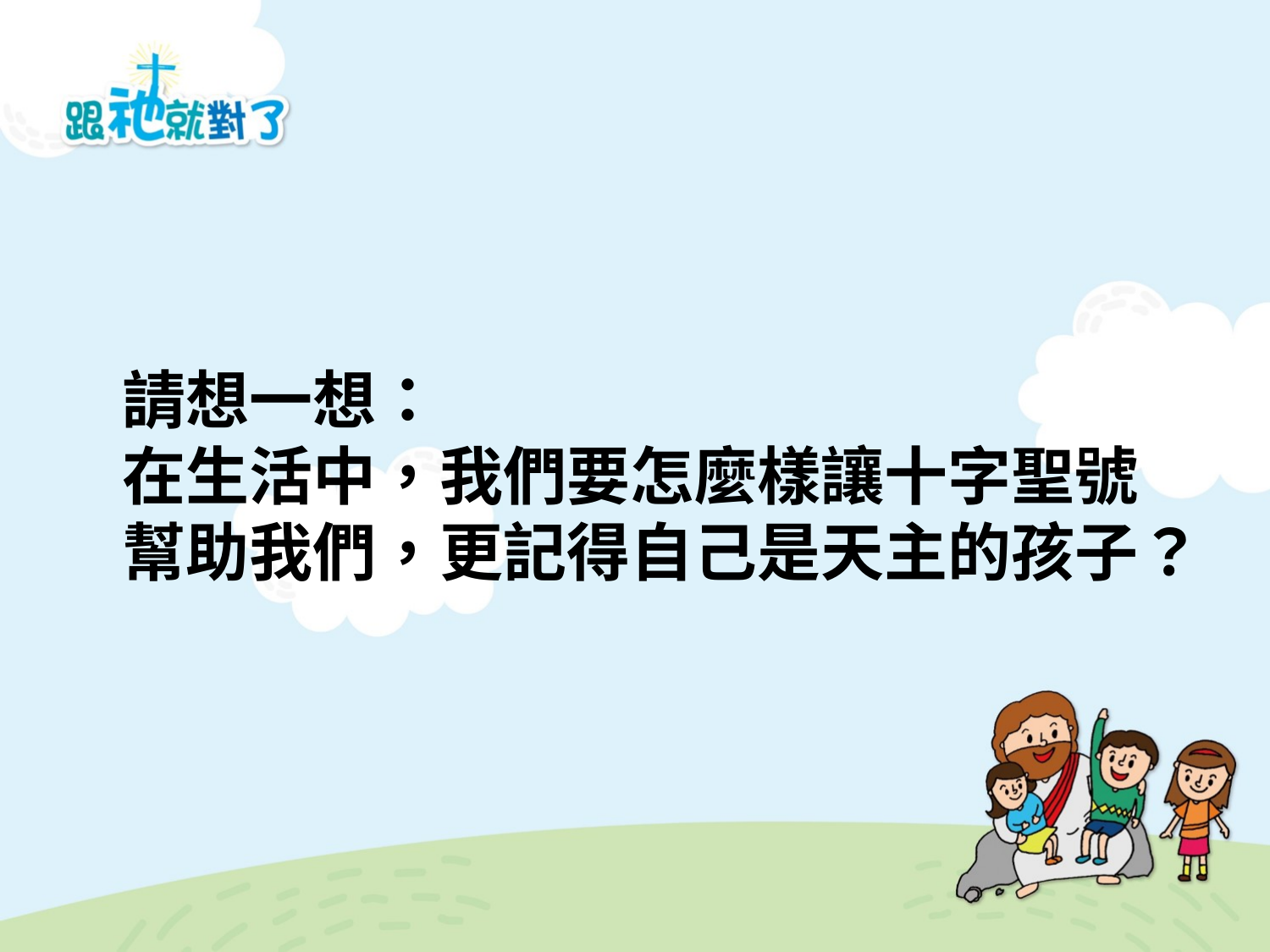

請想一想：
在生活中，我們要怎麼樣讓十字聖號幫助我們，更記得自己是天主的孩子？